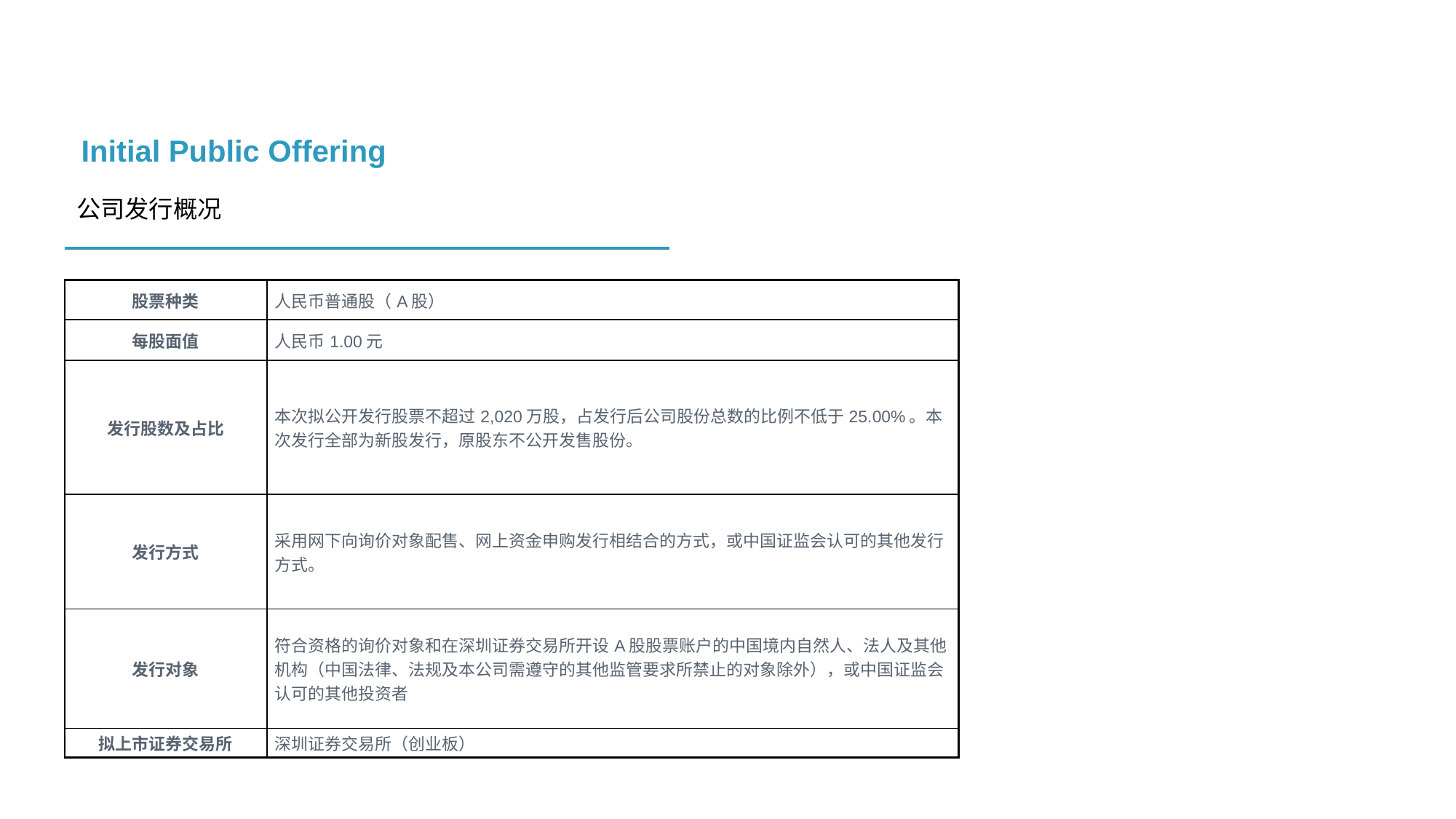

Initial Public Offering
公司发行概况
| 股票种类 | 人民币普通股（A股） |
| --- | --- |
| 每股面值 | 人民币1.00元 |
| 发行股数及占比 | 本次拟公开发行股票不超过2,020万股，占发行后公司股份总数的比例不低于25.00%。本次发行全部为新股发行，原股东不公开发售股份。 |
| 发行方式 | 采用网下向询价对象配售、网上资金申购发行相结合的方式，或中国证监会认可的其他发行方式。 |
| 发行对象 | 符合资格的询价对象和在深圳证券交易所开设A股股票账户的中国境内自然人、法人及其他机构（中国法律、法规及本公司需遵守的其他监管要求所禁止的对象除外），或中国证监会认可的其他投资者 |
| 拟上市证券交易所 | 深圳证券交易所（创业板） |